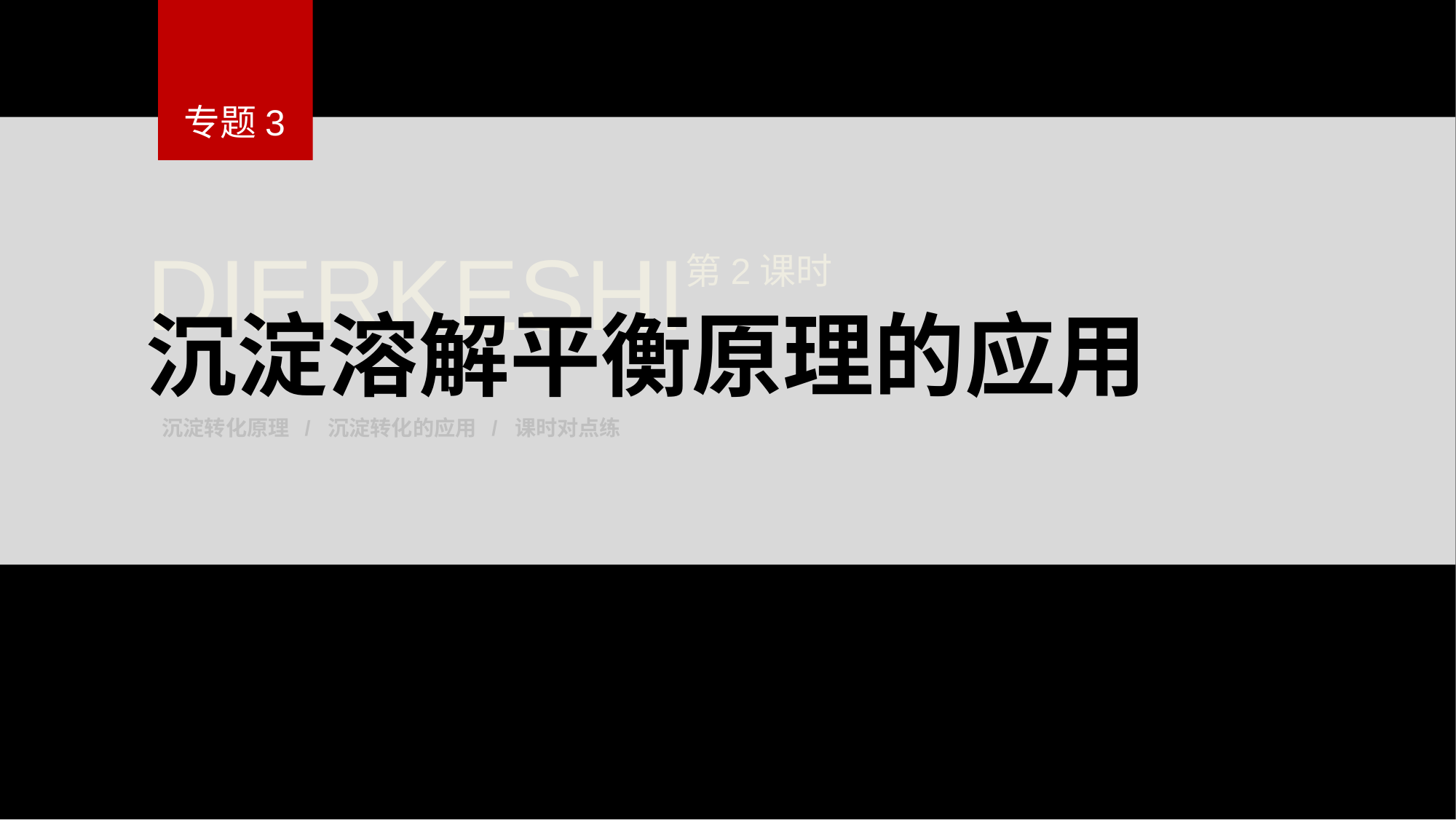

专题3

DIERKESHI
第2课时
沉淀溶解平衡原理的应用
沉淀转化原理  /  沉淀转化的应用  /  课时对点练